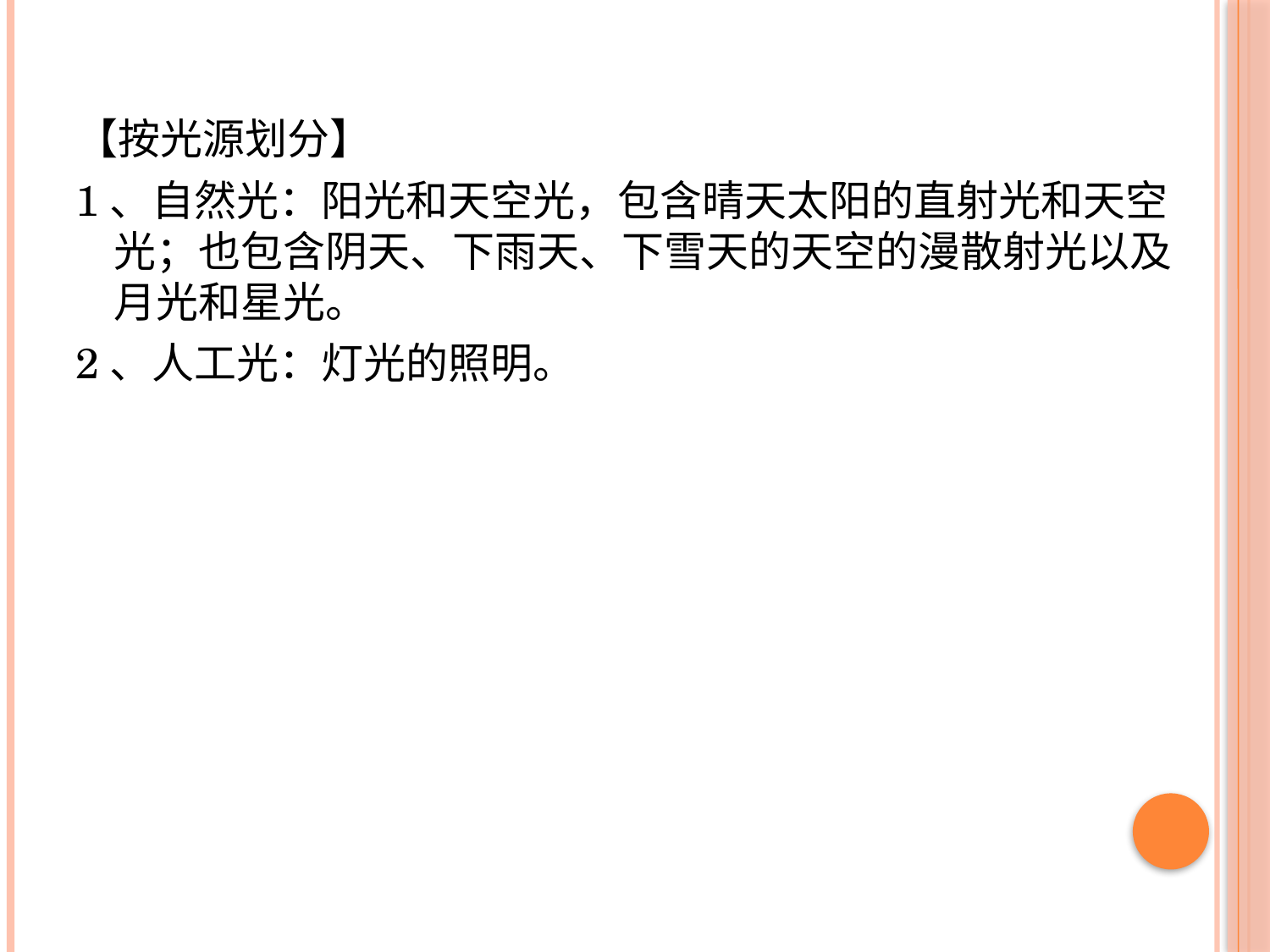

#
【按光源划分】
1、自然光：阳光和天空光，包含晴天太阳的直射光和天空光；也包含阴天、下雨天、下雪天的天空的漫散射光以及月光和星光。
2、人工光：灯光的照明。